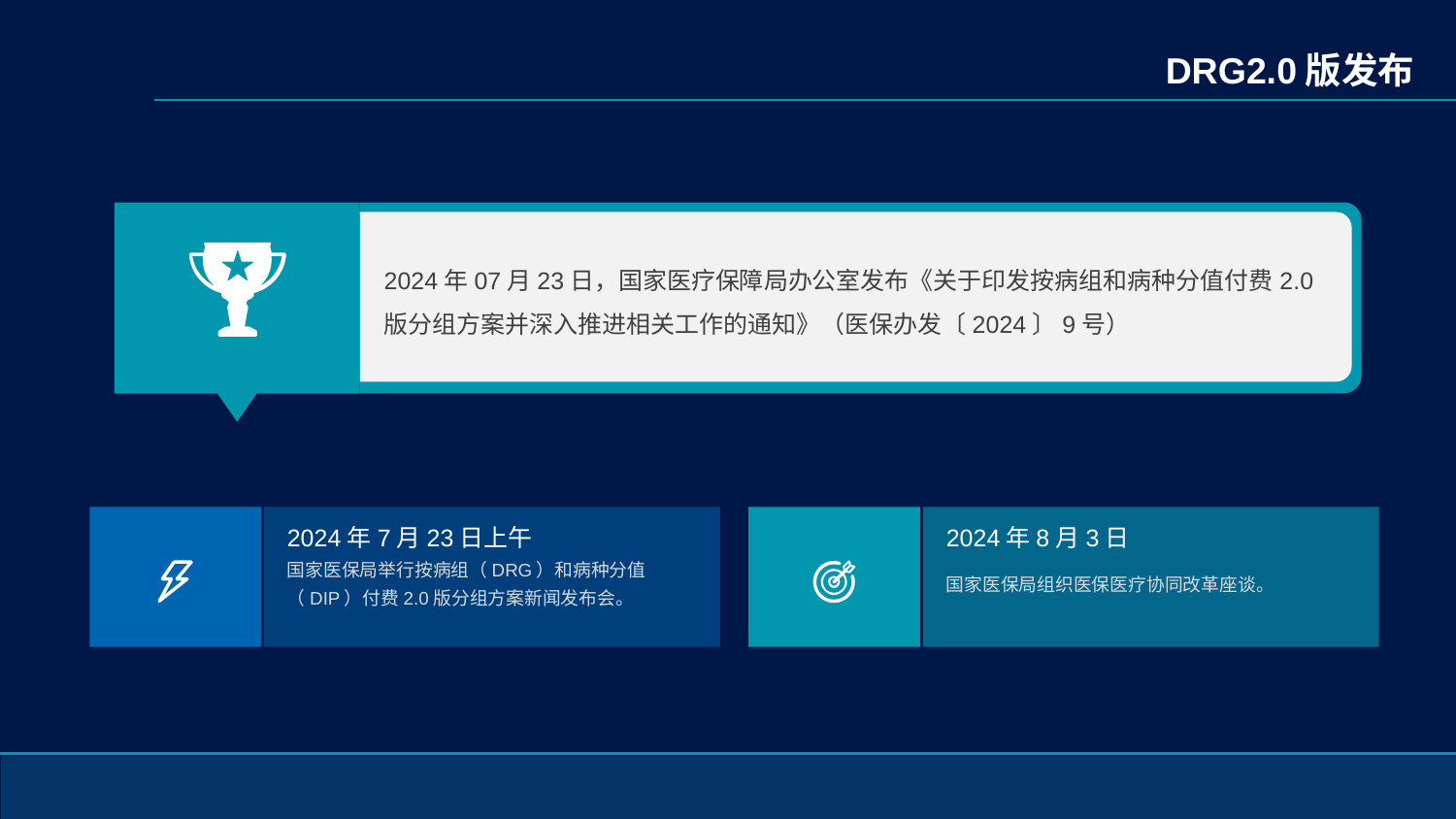

DRG2.0版发布

2024年07月23日，国家医疗保障局办公室发布《关于印发按病组和病种分值付费2.0版分组方案并深入推进相关工作的通知》（医保办发〔2024〕9号）

2024年8月3日

国家医保局组织医保医疗协同改革座谈。
2024年7月23日上午
国家医保局举行按病组（DRG）和病种分值（DIP）付费2.0版分组方案新闻发布会。